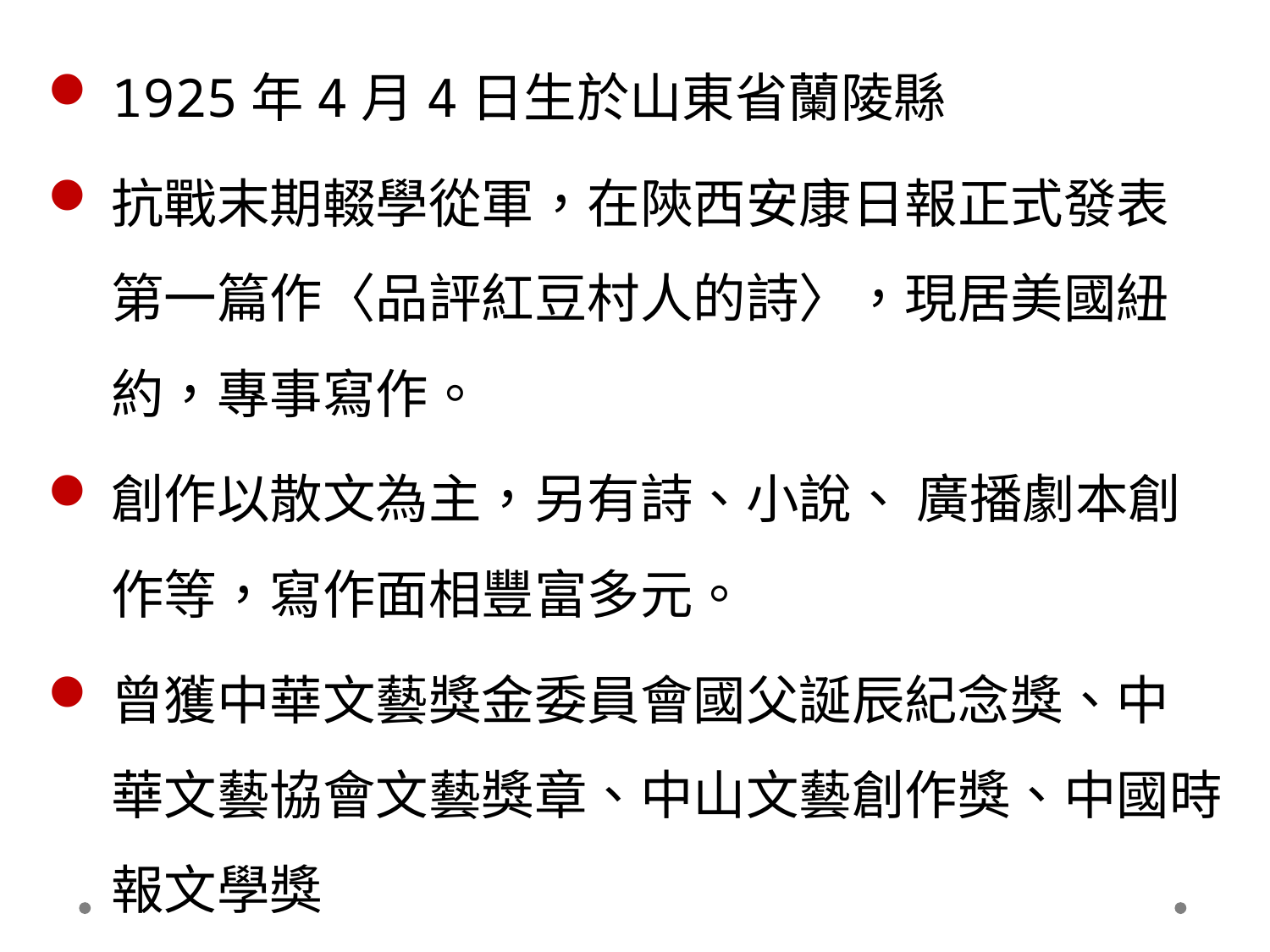

1925年4月4日生於山東省蘭陵縣
抗戰末期輟學從軍，在陝西安康日報正式發表第一篇作〈品評紅豆村人的詩〉，現居美國紐約，專事寫作。
創作以散文為主，另有詩、小說、 廣播劇本創作等，寫作面相豐富多元。
曾獲中華文藝獎金委員會國父誕辰紀念獎、中華文藝協會文藝獎章、中山文藝創作獎、中國時報文學獎